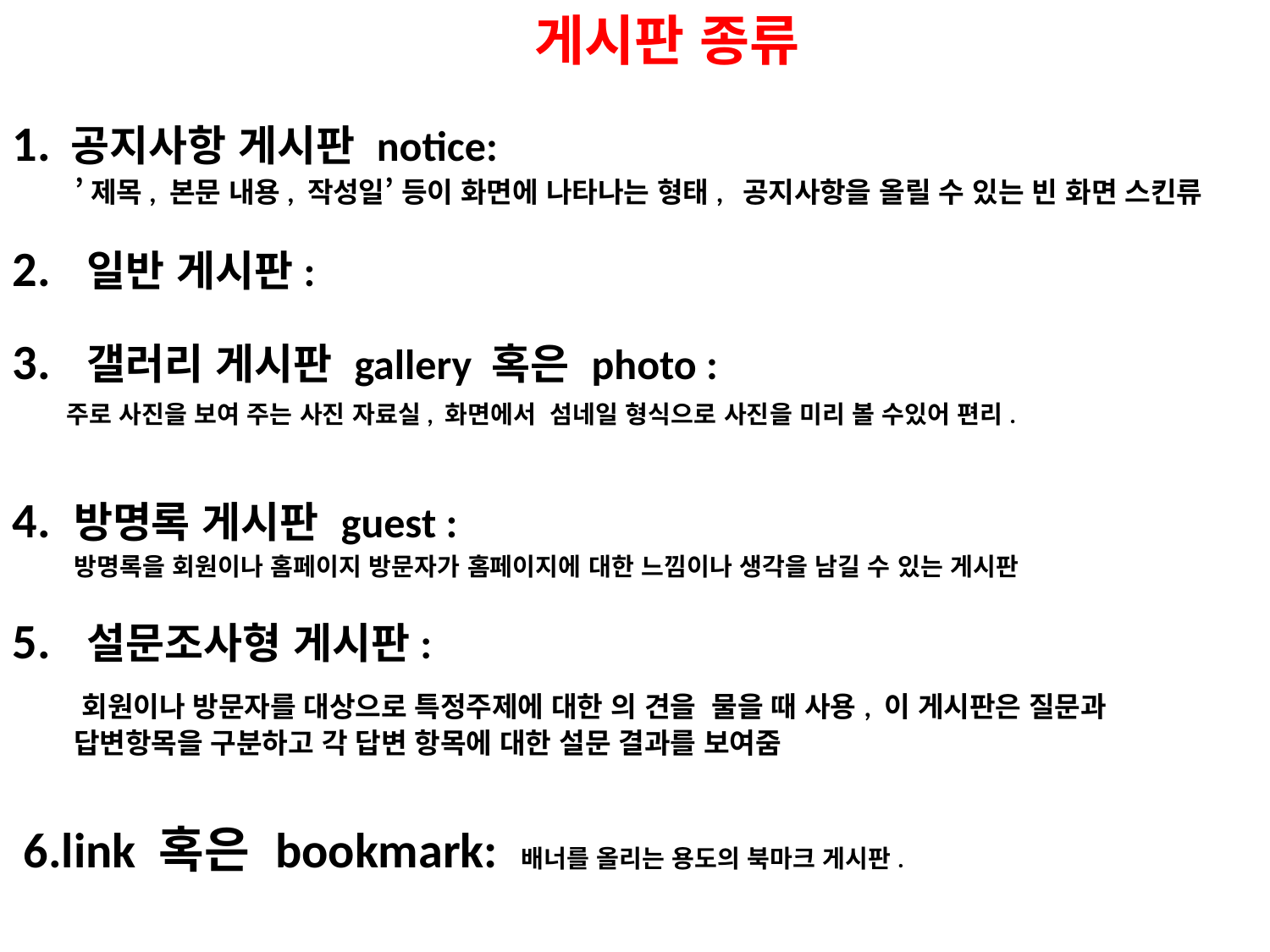

게시판 종류
1. 공지사항 게시판 notice:
       ’제목, 본문 내용, 작성일’ 등이 화면에 나타나는 형태,  공지사항을 올릴 수 있는 빈 화면 스킨류
2. 일반 게시판:
3. 갤러리 게시판 gallery 혹은 photo :
      주로 사진을 보여 주는 사진 자료실, 화면에서  섬네일 형식으로 사진을 미리 볼 수있어 편리.

4. 방명록 게시판 guest :
       방명록을 회원이나 홈페이지 방문자가 홈페이지에 대한 느낌이나 생각을 남길 수 있는 게시판
5. 설문조사형 게시판:
     회원이나 방문자를 대상으로 특정주제에 대한 의 견을  물을 때 사용, 이 게시판은 질문과
       답변항목을 구분하고 각 답변 항목에 대한 설문 결과를 보여줌

 6.link 혹은 bookmark: 배너를 올리는 용도의 북마크 게시판.